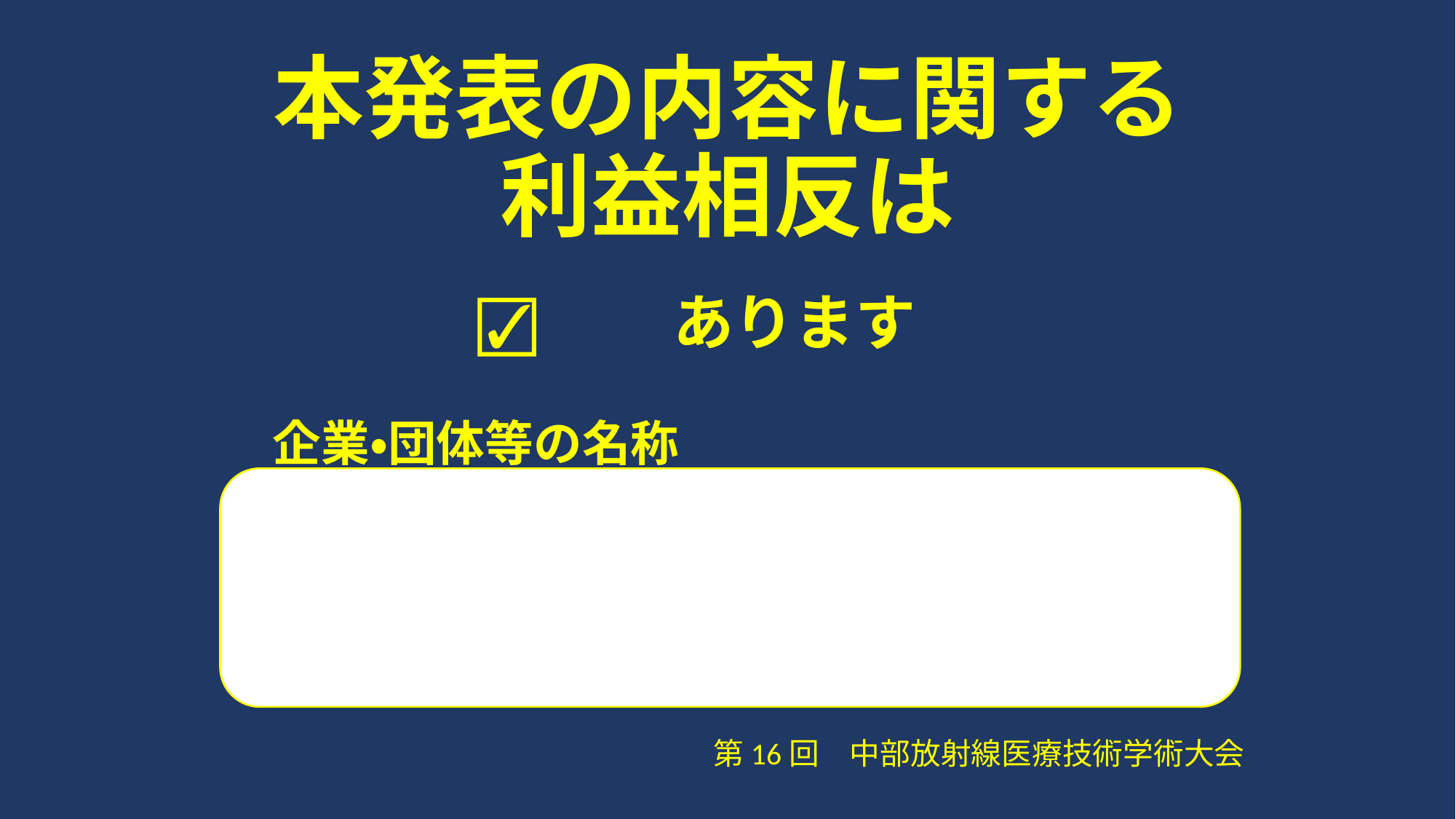

# 本発表の内容に関する 利益相反は
☑　　あります
企業・団体等の名称

第16回　中部放射線医療技術学術大会